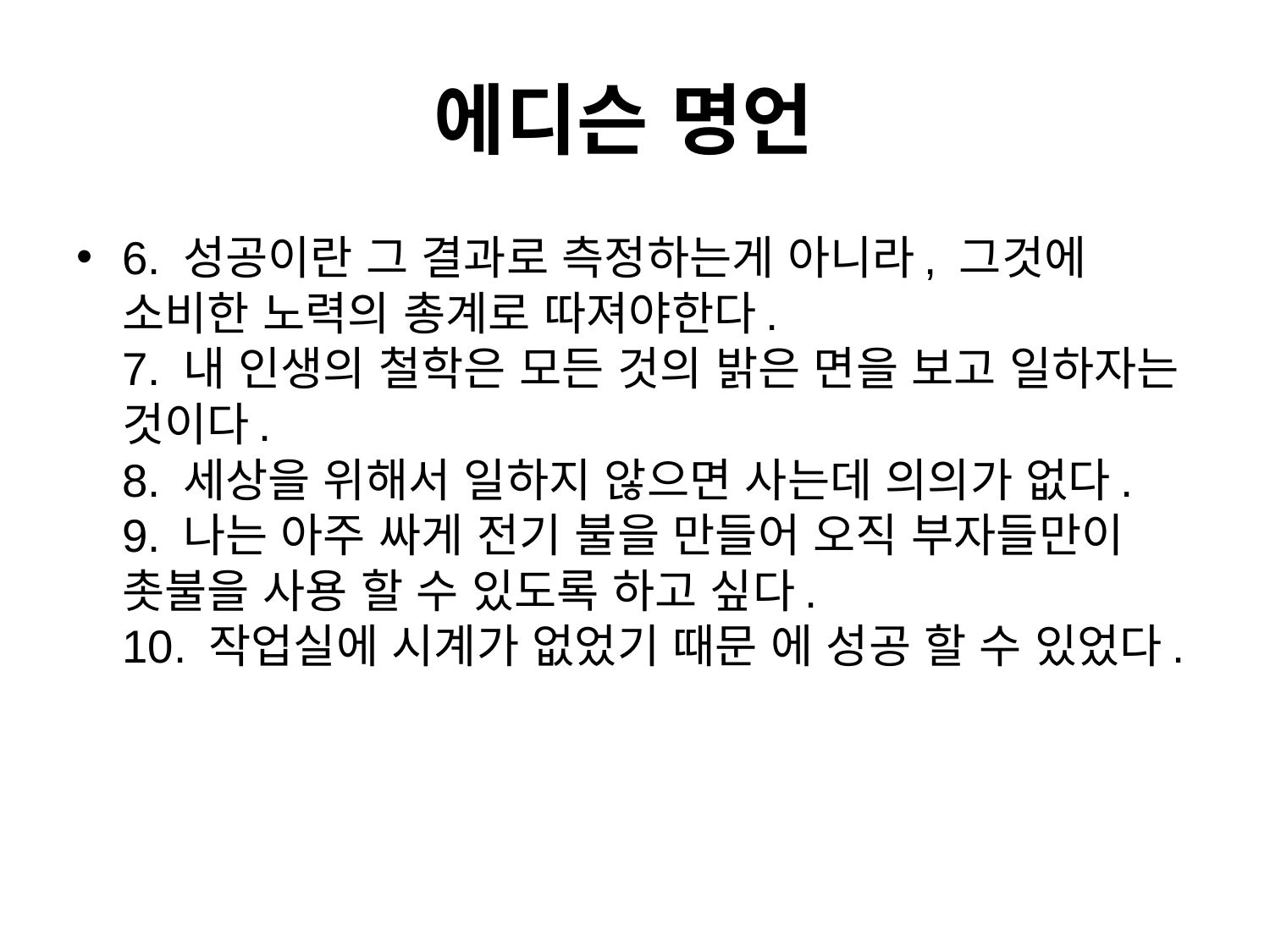

# 에디슨 명언
6. 성공이란 그 결과로 측정하는게 아니라, 그것에 소비한 노력의 총계로 따져야한다.
7. 내 인생의 철학은 모든 것의 밝은 면을 보고 일하자는 것이다.
8. 세상을 위해서 일하지 않으면 사는데 의의가 없다.
9. 나는 아주 싸게 전기 불을 만들어 오직 부자들만이 촛불을 사용 할 수 있도록 하고 싶다.
10. 작업실에 시계가 없었기 때문 에 성공 할 수 있었다.